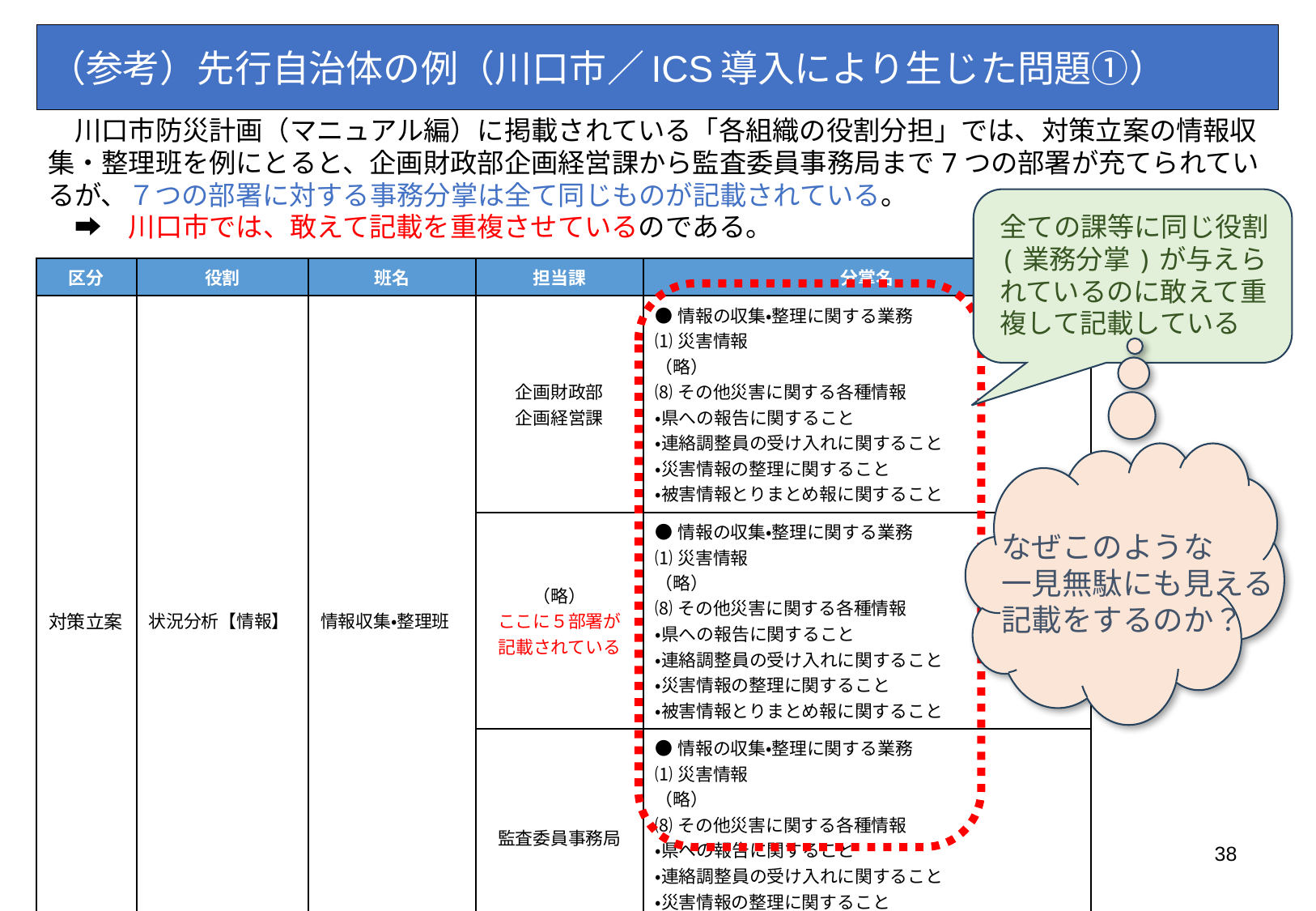

（参考）先行自治体の例（川口市／ICS導入により生じた問題①）
　川口市防災計画（マニュアル編）に掲載されている「各組織の役割分担」では、対策立案の情報収集・整理班を例にとると、企画財政部企画経営課から監査委員事務局まで7つの部署が充てられているが、７つの部署に対する事務分掌は全て同じものが記載されている。
　➡　川口市では、敢えて記載を重複させているのである。

全ての課等に同じ役割(業務分掌)が与えられているのに敢えて重複して記載している
| 区分 | 役割 | 班名 | 担当課 | 分掌名 |
| --- | --- | --- | --- | --- |
| 対策立案 | 状況分析【情報】 | 情報収集・整理班 | 企画財政部 企画経営課 | ●情報の収集・整理に関する業務 ⑴災害情報 （略） ⑻その他災害に関する各種情報 ・県への報告に関すること ・連絡調整員の受け入れに関すること ・災害情報の整理に関すること ・被害情報とりまとめ報に関すること |
|  |  |  | （略） ここに５部署が 記載されている | ●情報の収集・整理に関する業務 ⑴災害情報 （略） ⑻その他災害に関する各種情報 ・県への報告に関すること ・連絡調整員の受け入れに関すること ・災害情報の整理に関すること ・被害情報とりまとめ報に関すること |
|  |  |  | 監査委員事務局 | ●情報の収集・整理に関する業務 ⑴災害情報 （略） ⑻その他災害に関する各種情報 ・県への報告に関すること ・連絡調整員の受け入れに関すること ・災害情報の整理に関すること ・被害情報とりまとめ報に関すること |

なぜこのような
一見無駄にも見える
記載をするのか？
38